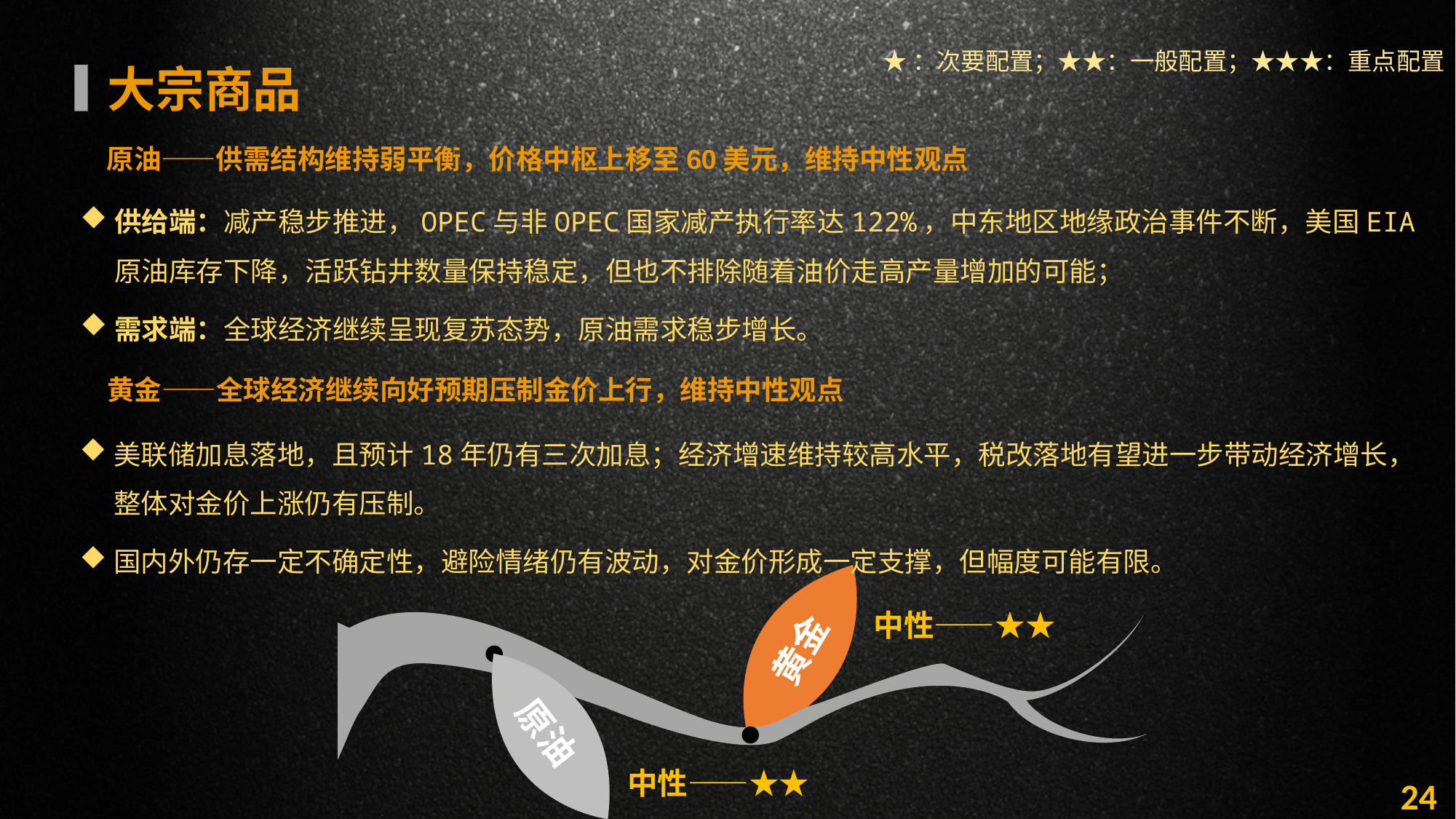

★：次要配置；★★：一般配置；★★★：重点配置
大宗商品

原油——供需结构维持弱平衡，价格中枢上移至60美元，维持中性观点

供给端：减产稳步推进，OPEC与非OPEC国家减产执行率达122%，中东地区地缘政治事件不断，美国EIA原油库存下降，活跃钻井数量保持稳定，但也不排除随着油价走高产量增加的可能；
需求端：全球经济继续呈现复苏态势，原油需求稳步增长。

黄金——全球经济继续向好预期压制金价上行，维持中性观点
美联储加息落地，且预计18年仍有三次加息；经济增速维持较高水平，税改落地有望进一步带动经济增长，整体对金价上涨仍有压制。
国内外仍存一定不确定性，避险情绪仍有波动，对金价形成一定支撑，但幅度可能有限。

中性——★★

黄金

原油

中性——★★
24